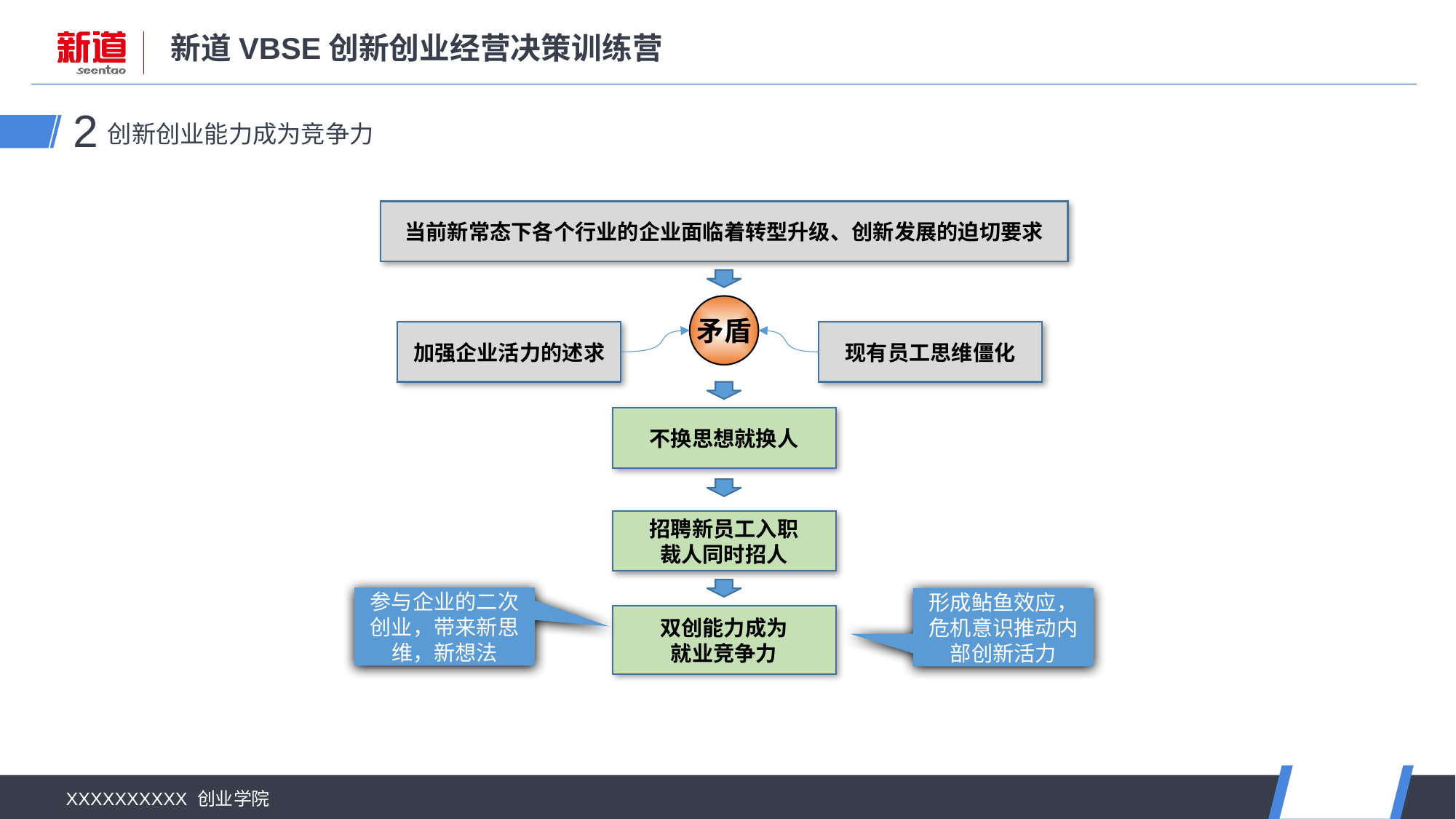

创新创业能力成为竞争力
2
当前新常态下各个行业的企业面临着转型升级、创新发展的迫切要求

矛盾
加强企业活力的述求
现有员工思维僵化

不换思想就换人

招聘新员工入职
裁人同时招人

参与企业的二次创业，带来新思维，新想法
形成鲇鱼效应，危机意识推动内部创新活力
双创能力成为
就业竞争力
14